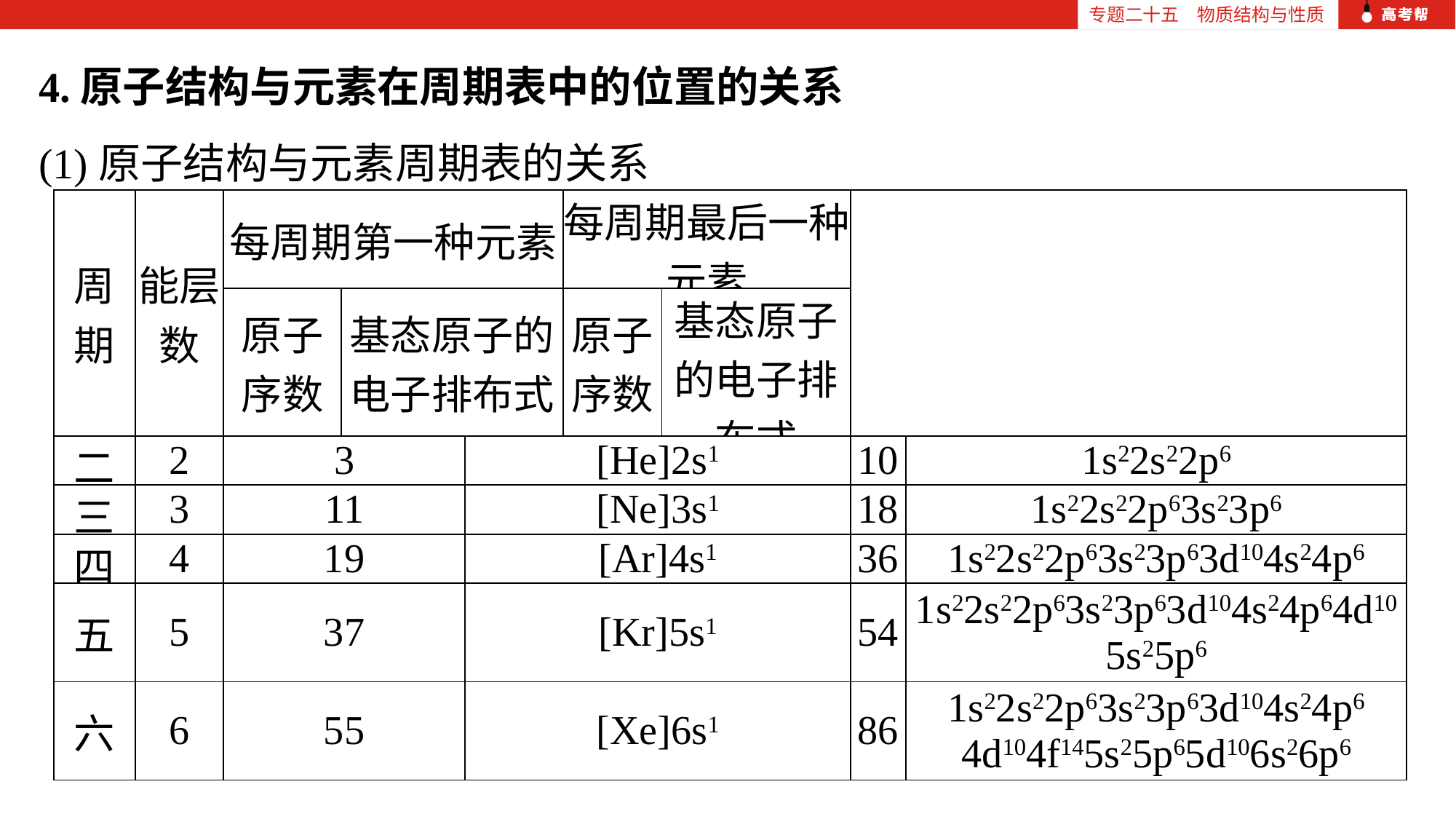

专题二十五　物质结构与性质
4.原子结构与元素在周期表中的位置的关系
(1)原子结构与元素周期表的关系
| 周期 | 能层数 | 每周期第一种元素 |  |  | 每周期最后一种元素 |  |  |  |
| --- | --- | --- | --- | --- | --- | --- | --- | --- |
|  |  | 原子 序数 | 基态原子的 电子排布式 |  | 原子 序数 | 基态原子的电子排布式 |  |  |
| 二 | 2 | 3 |  | [He]2s1 |  |  | 10 | 1s22s22p6 |
| 三 | 3 | 11 |  | [Ne]3s1 |  |  | 18 | 1s22s22p63s23p6 |
| 四 | 4 | 19 |  | [Ar]4s1 |  |  | 36 | 1s22s22p63s23p63d104s24p6 |
| 五 | 5 | 37 |  | [Kr]5s1 |  |  | 54 | 1s22s22p63s23p63d104s24p64d105s25p6 |
| 六 | 6 | 55 |  | [Xe]6s1 |  |  | 86 | 1s22s22p63s23p63d104s24p6 4d104f145s25p65d106s26p6 |